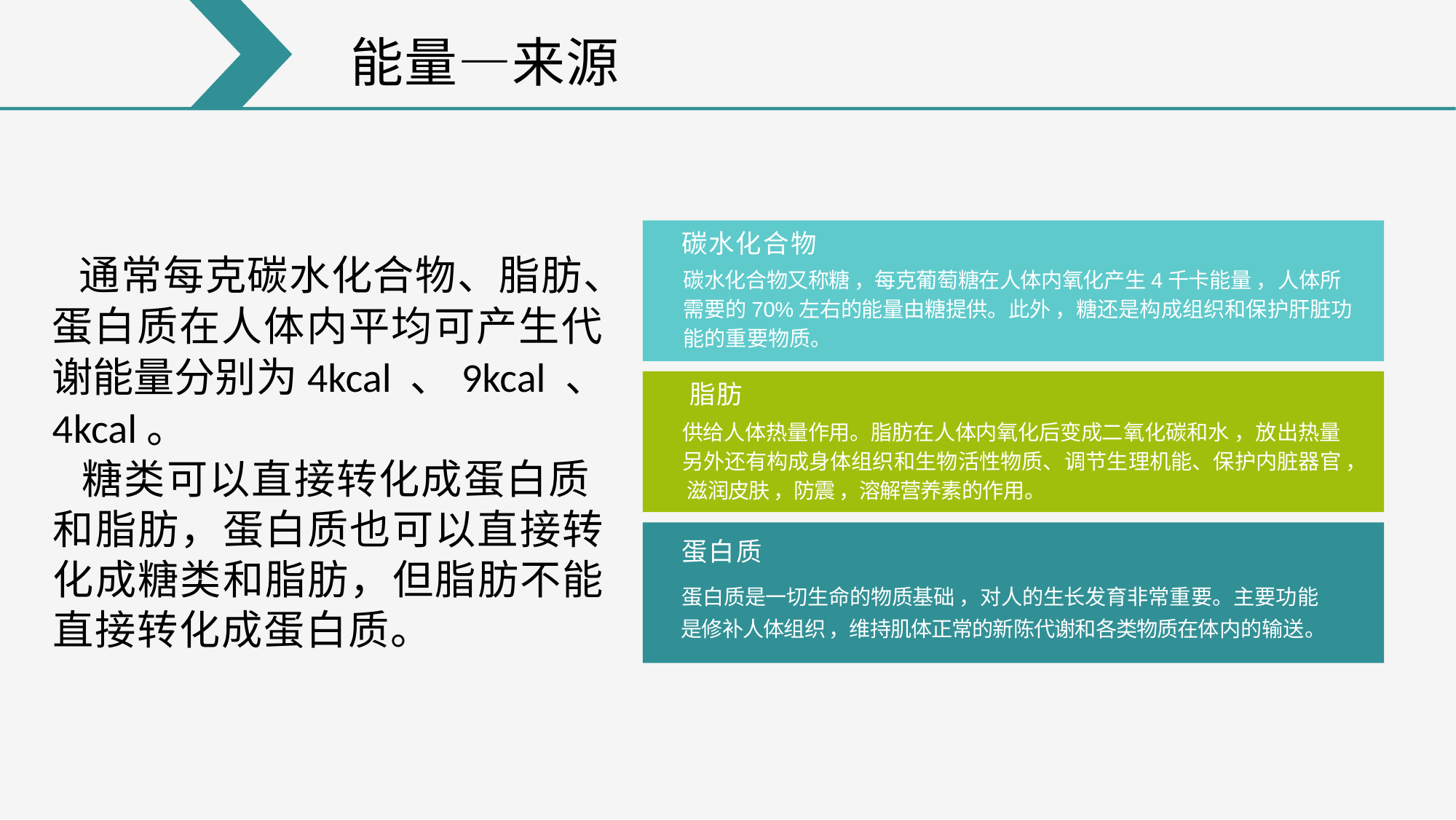

能量—来源

碳水化合物
碳水化合物又称糖 ，每克葡萄糖在人体内氧化产生4千卡能量 ，人体所        需要的70%左右的能量由糖提供。此外 ，糖还是构成组织和保护肝脏功      能的重要物质。

通常每克碳水化合物、脂肪、 蛋白质在人体内平均可产生代 谢能量分别为4kcal 、9kcal 、   4kcal。
糖类可以直接转化成蛋白质 和脂肪，蛋白质也可以直接转 化成糖类和脂肪，但脂肪不能 直接转化成蛋白质。

脂肪
供给人体热量作用。脂肪在人体内氧化后变成二氧化碳和水 ，放出热量       另外还有构成身体组织和生物活性物质、调节生理机能、保护内脏器官 ，     滋润皮肤 ，防震 ，溶解营养素的作用。

蛋白质

蛋白质是一切生命的物质基础 ，对人的生长发育非常重要。主要功能          是修补人体组织 ，维持肌体正常的新陈代谢和各类物质在体内的输送。